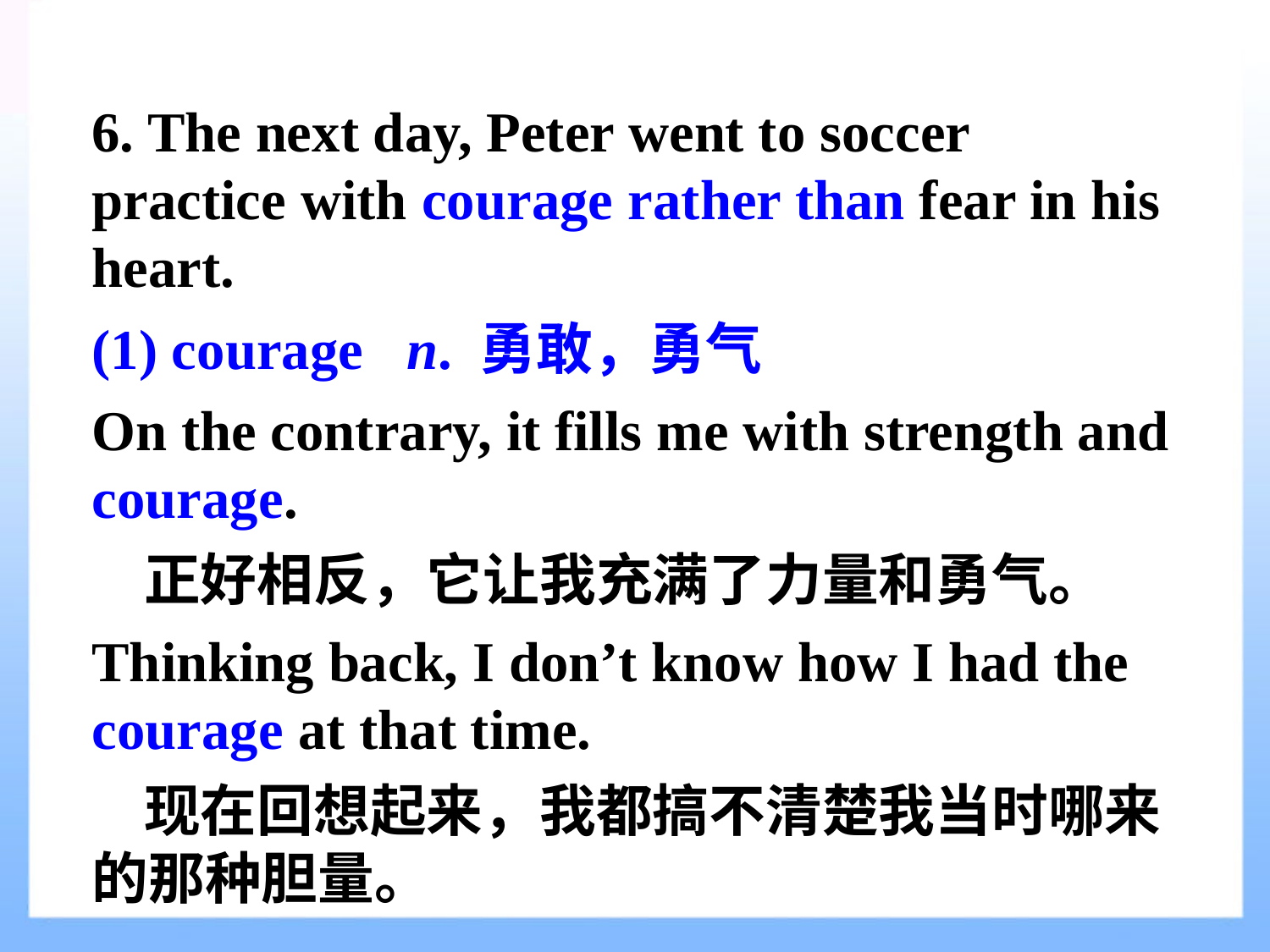

6. The next day, Peter went to soccer practice with courage rather than fear in his heart.
(1) courage   n. 勇敢，勇气
On the contrary, it fills me with strength and courage.
   正好相反，它让我充满了力量和勇气。
Thinking back, I don’t know how I had the courage at that time.
   现在回想起来，我都搞不清楚我当时哪来的那种胆量。